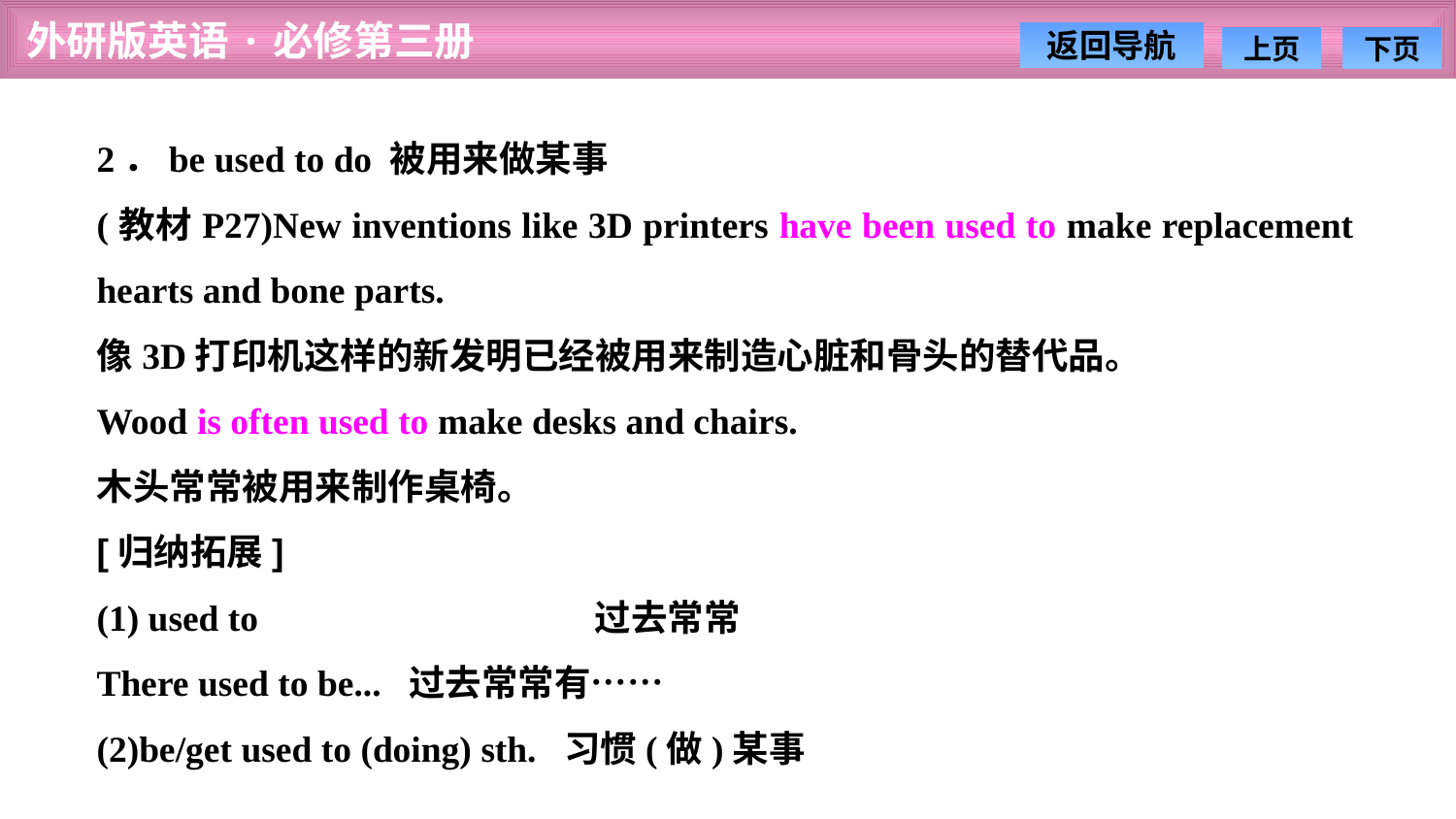

2．be used to do 被用来做某事
(教材P27)New inventions like 3D printers have been used to make replacement hearts and bone parts.
像3D打印机这样的新发明已经被用来制造心脏和骨头的替代品。
Wood is often used to make desks and chairs.
木头常常被用来制作桌椅。
[归纳拓展]
(1) used to　　　　　　　　　过去常常
There used to be...  过去常常有……
(2)be/get used to (doing) sth.  习惯(做)某事